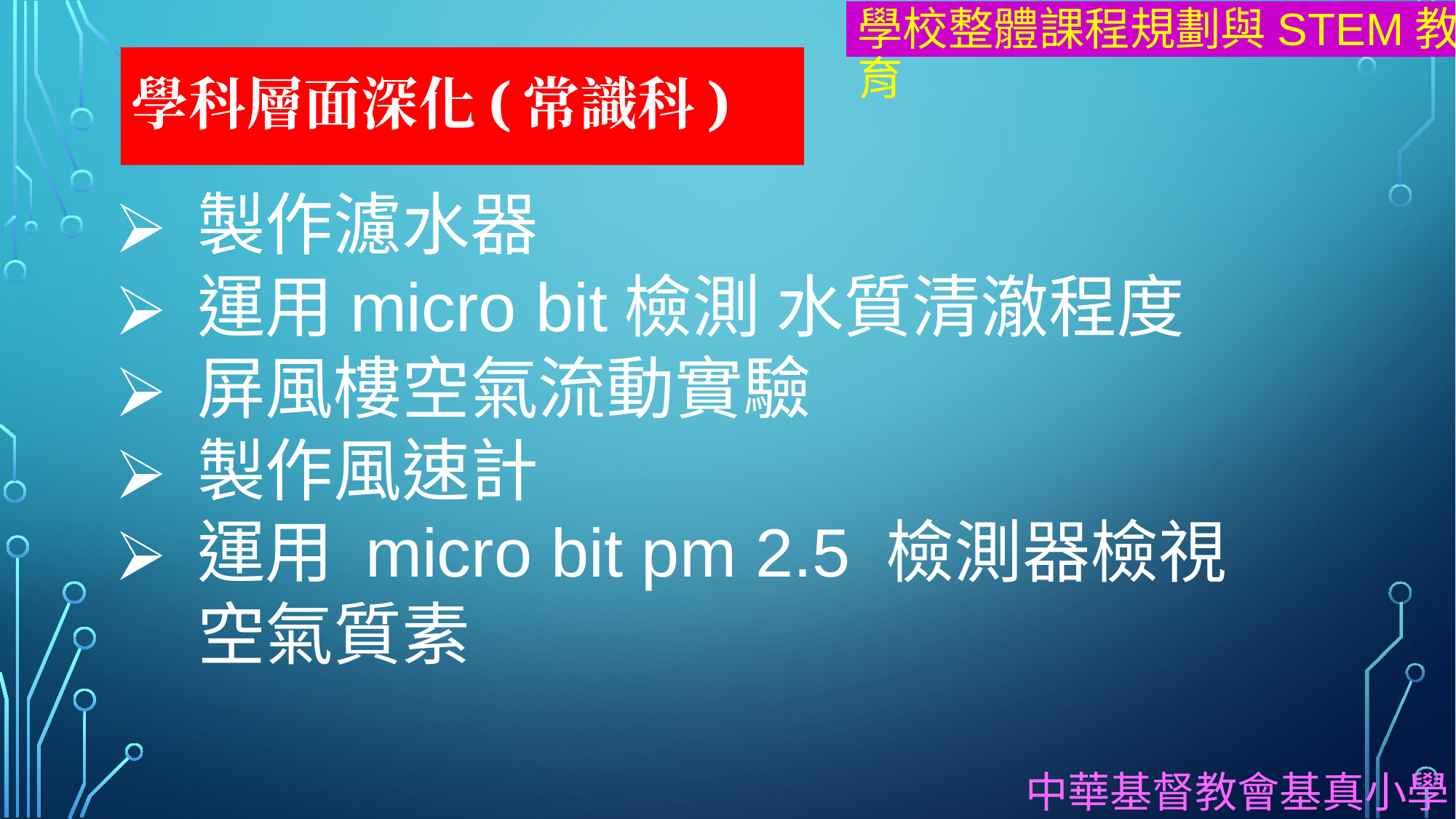

學校整體課程規劃與STEM教育
# 學科層面深化(常識科)
製作濾水器
運用micro bit檢測 水質清澈程度
屏風樓空氣流動實驗
製作風速計
運用 micro bit pm 2.5 檢測器檢視空氣質素
中華基督教會基真小學